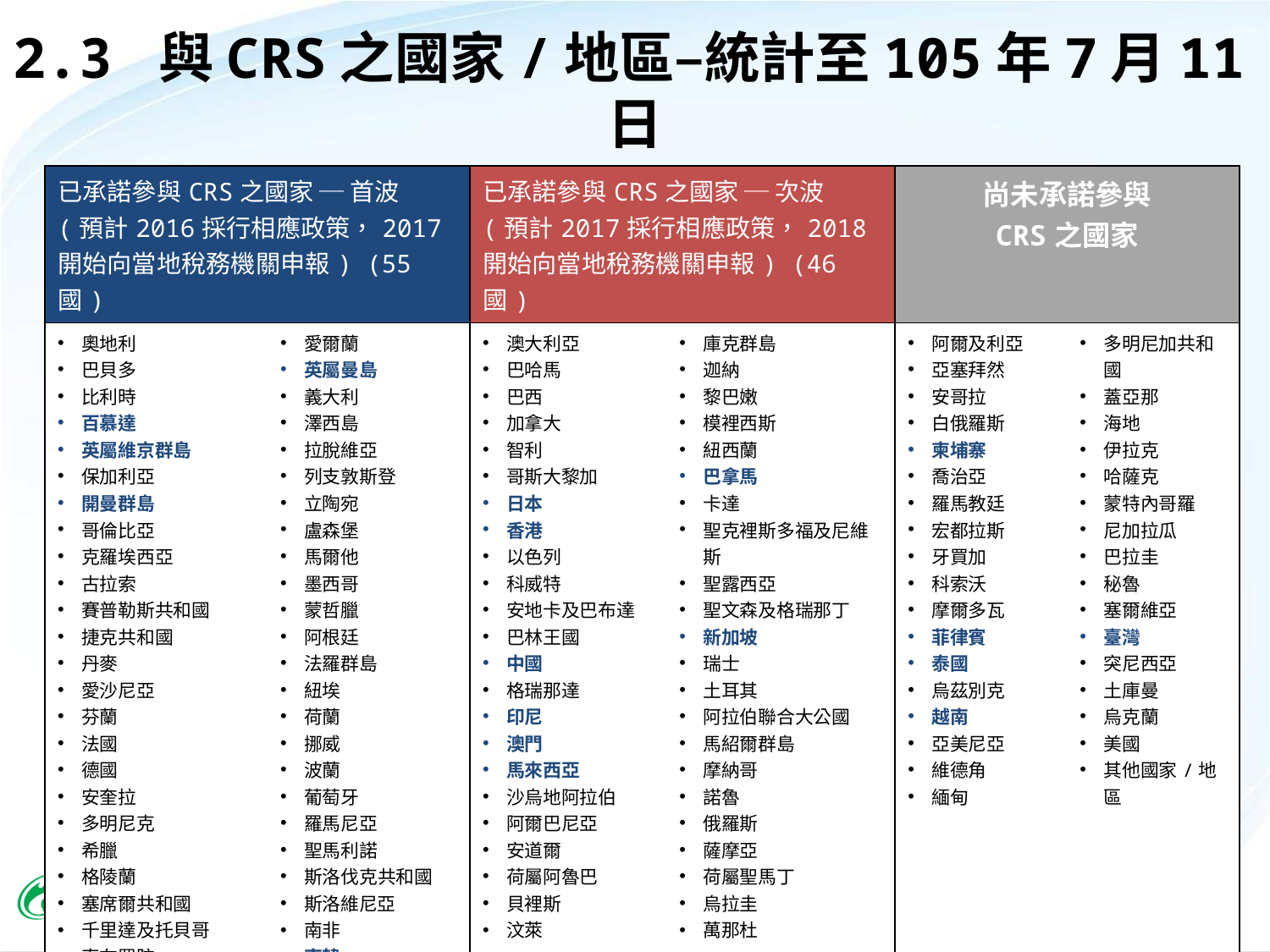

# 2.3 與CRS之國家/地區–統計至105年7月11日
| 已承諾參與CRS之國家 ─ 首波 (預計2016採行相應政策，2017開始向當地稅務機關申報) (55國) |  | 已承諾參與CRS之國家 ─ 次波 (預計2017採行相應政策，2018開始向當地稅務機關申報) (46國) |  | 尚未承諾參與 CRS之國家 |  |
| --- | --- | --- | --- | --- | --- |
| 奧地利 巴貝多 比利時 百慕達 英屬維京群島 保加利亞 開曼群島 哥倫比亞 克羅埃西亞 古拉索 賽普勒斯共和國 捷克共和國 丹麥 愛沙尼亞 芬蘭 法國 德國 安奎拉 多明尼克 希臘 格陵蘭 塞席爾共和國 千里達及托貝哥 直布羅陀 根西島 匈牙利 冰島 印度 | 愛爾蘭 英屬曼島 義大利 澤西島 拉脫維亞 列支敦斯登 立陶宛 盧森堡 馬爾他 墨西哥 蒙哲臘 阿根廷 法羅群島 紐埃 荷蘭 挪威 波蘭 葡萄牙 羅馬尼亞 聖馬利諾 斯洛伐克共和國 斯洛維尼亞 南非 南韓 西班牙 瑞典 土克凱可群島 英國 | 澳大利亞 巴哈馬 巴西 加拿大 智利 哥斯大黎加 日本 香港 以色列 科威特 安地卡及巴布達 巴林王國 中國 格瑞那達 印尼 澳門 馬來西亞 沙烏地阿拉伯 阿爾巴尼亞 安道爾 荷屬阿魯巴 貝裡斯 汶萊 | 庫克群島 迦納 黎巴嫩 模裡西斯 紐西蘭 巴拿馬 卡達 聖克裡斯多福及尼維斯 聖露西亞 聖文森及格瑞那丁 新加坡 瑞士 土耳其 阿拉伯聯合大公國 馬紹爾群島 摩納哥 諾魯 俄羅斯 薩摩亞 荷屬聖馬丁 烏拉圭 萬那杜 | 阿爾及利亞 亞塞拜然 安哥拉 白俄羅斯 柬埔寨 喬治亞 羅馬教廷 宏都拉斯 牙買加 科索沃 摩爾多瓦 菲律賓 泰國 烏茲別克 越南 亞美尼亞 維德角 緬甸 | 多明尼加共和國 蓋亞那 海地 伊拉克 哈薩克 蒙特內哥羅 尼加拉瓜 巴拉圭 秘魯 塞爾維亞 臺灣 突尼西亞 土庫曼 烏克蘭 美國 其他國家/地區 |